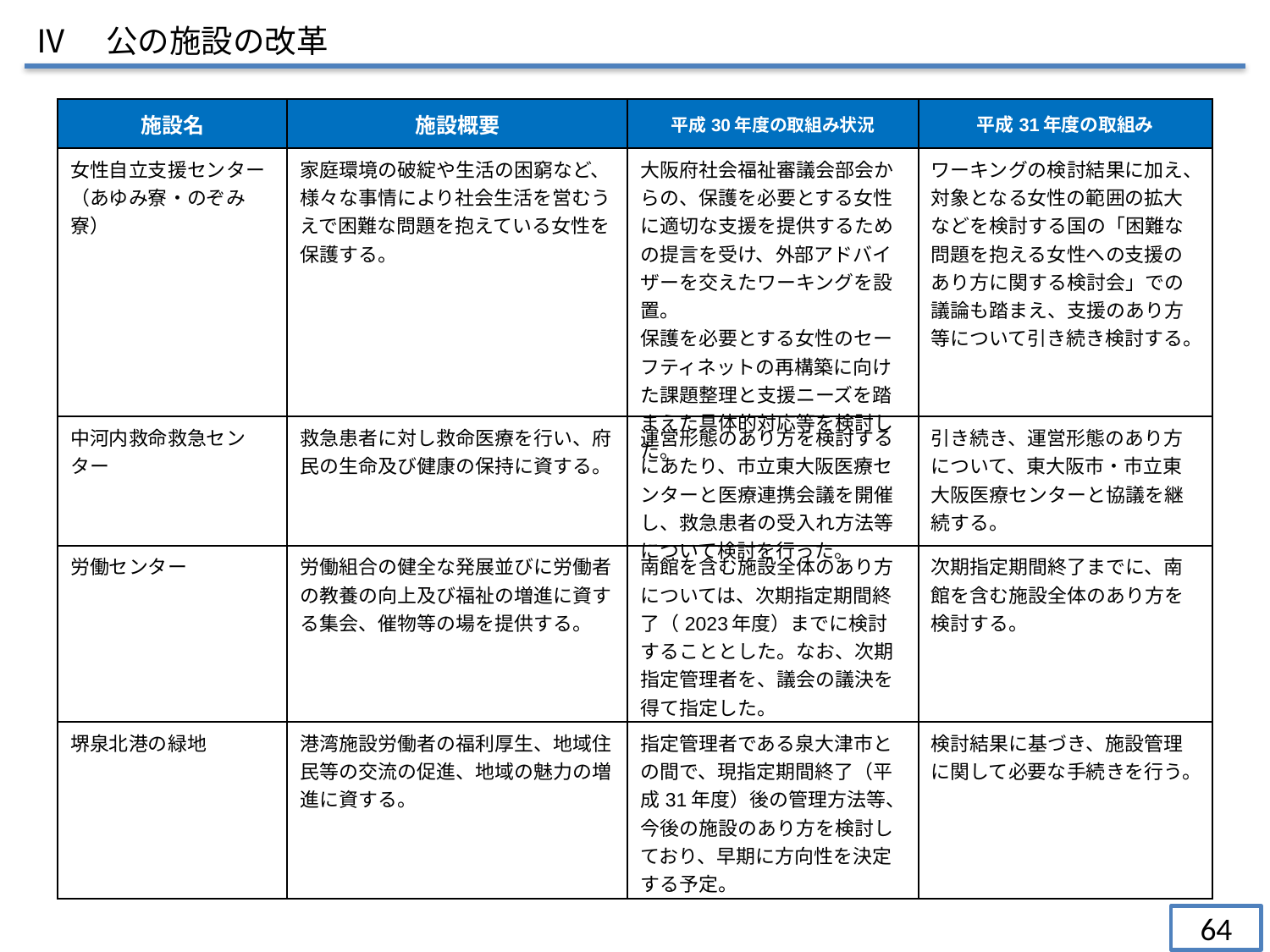

Ⅳ　公の施設の改革
| 施設名 | 施設概要 | 平成30年度の取組み状況 | 平成31年度の取組み |
| --- | --- | --- | --- |
| 女性自立支援センター （あゆみ寮・のぞみ寮） | 家庭環境の破綻や生活の困窮など、様々な事情により社会生活を営むうえで困難な問題を抱えている女性を保護する。 | 大阪府社会福祉審議会部会からの、保護を必要とする女性に適切な支援を提供するための提言を受け、外部アドバイザーを交えたワーキングを設置。 保護を必要とする女性のセーフティネットの再構築に向けた課題整理と支援ニーズを踏まえた具体的対応等を検討した。 | ワーキングの検討結果に加え、対象となる女性の範囲の拡大などを検討する国の「困難な問題を抱える女性への支援のあり方に関する検討会」での議論も踏まえ、支援のあり方等について引き続き検討する。 |
| 中河内救命救急センター | 救急患者に対し救命医療を行い、府民の生命及び健康の保持に資する。 | 運営形態のあり方を検討するにあたり、市立東大阪医療センターと医療連携会議を開催し、救急患者の受入れ方法等について検討を行った。 | 引き続き、運営形態のあり方について、東大阪市・市立東大阪医療センターと協議を継続する。 |
| 労働センター | 労働組合の健全な発展並びに労働者の教養の向上及び福祉の増進に資する集会、催物等の場を提供する。 | 南館を含む施設全体のあり方については、次期指定期間終了（2023年度）までに検討することとした。なお、次期指定管理者を、議会の議決を得て指定した。 | 次期指定期間終了までに、南館を含む施設全体のあり方を検討する。 |
| 堺泉北港の緑地 | 港湾施設労働者の福利厚生、地域住民等の交流の促進、地域の魅力の増進に資する。 | 指定管理者である泉大津市との間で、現指定期間終了（平成31年度）後の管理方法等、今後の施設のあり方を検討しており、早期に方向性を決定する予定。 | 検討結果に基づき、施設管理に関して必要な手続きを行う。 |
64